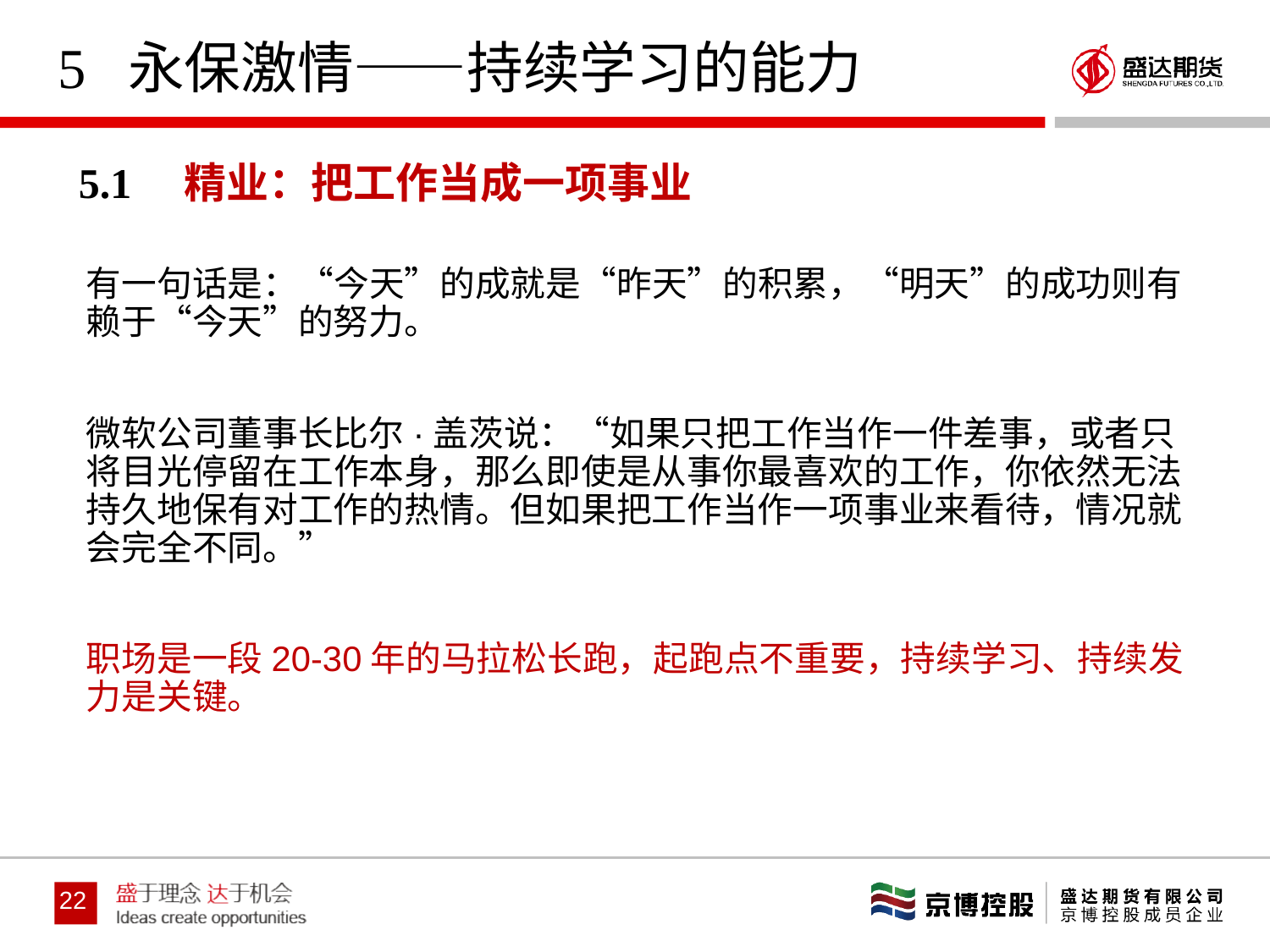

# 5  永保激情——持续学习的能力
  5.1    精业：把工作当成一项事业

有一句话是：“今天”的成就是“昨天”的积累，“明天”的成功则有赖于“今天”的努力。

微软公司董事长比尔·盖茨说：“如果只把工作当作一件差事，或者只将目光停留在工作本身，那么即使是从事你最喜欢的工作，你依然无法持久地保有对工作的热情。但如果把工作当作一项事业来看待，情况就会完全不同。”

职场是一段20-30年的马拉松长跑，起跑点不重要，持续学习、持续发力是关键。